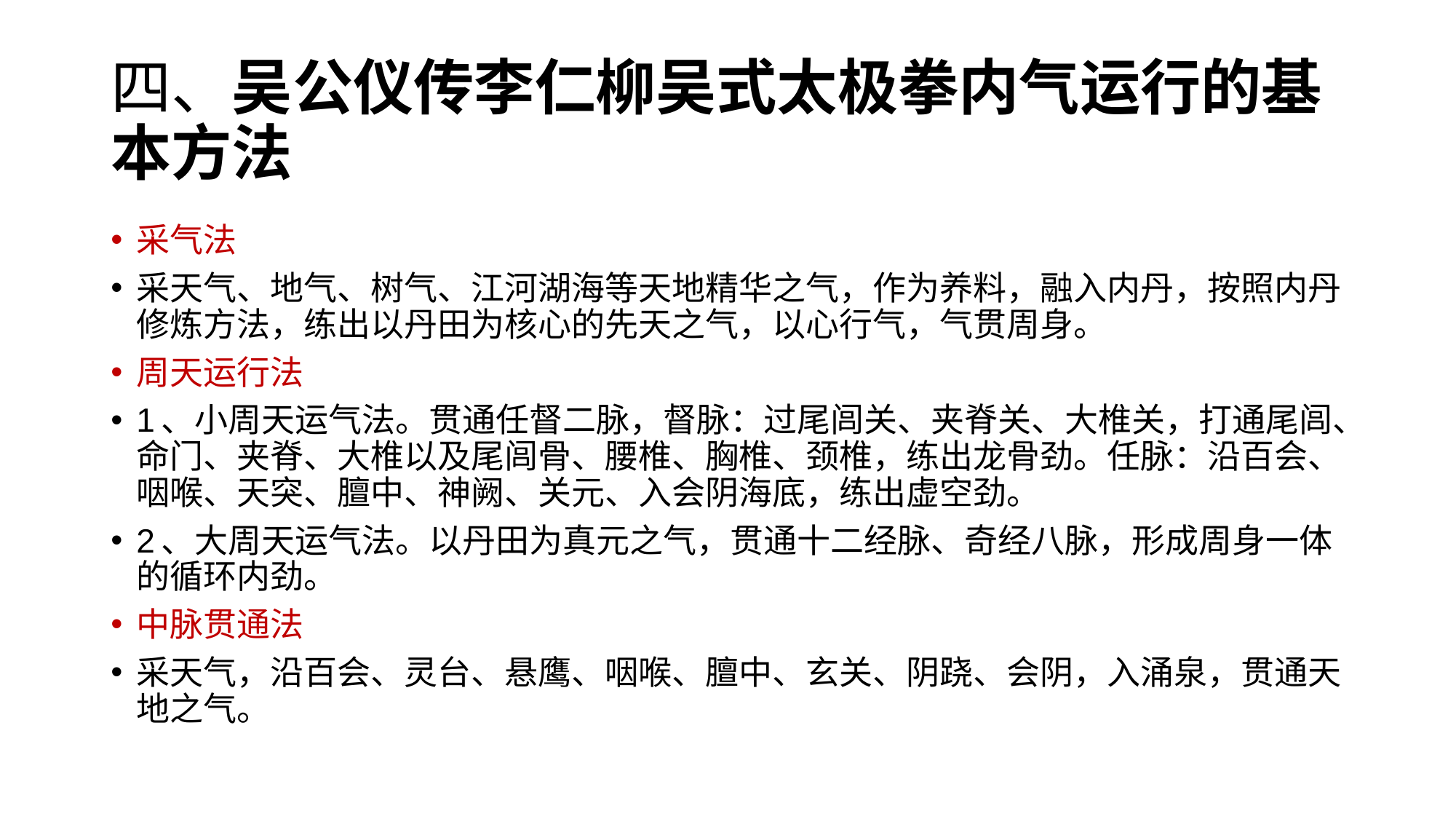

# 四、吴公仪传李仁柳吴式太极拳内气运行的基本方法
采气法
采天气、地气、树气、江河湖海等天地精华之气，作为养料，融入内丹，按照内丹修炼方法，练出以丹田为核心的先天之气，以心行气，气贯周身。
周天运行法
1、小周天运气法。贯通任督二脉，督脉：过尾闾关、夹脊关、大椎关，打通尾闾、命门、夹脊、大椎以及尾闾骨、腰椎、胸椎、颈椎，练出龙骨劲。任脉：沿百会、咽喉、天突、膻中、神阙、关元、入会阴海底，练出虚空劲。
2、大周天运气法。以丹田为真元之气，贯通十二经脉、奇经八脉，形成周身一体的循环内劲。
中脉贯通法
采天气，沿百会、灵台、悬鹰、咽喉、膻中、玄关、阴跷、会阴，入涌泉，贯通天地之气。